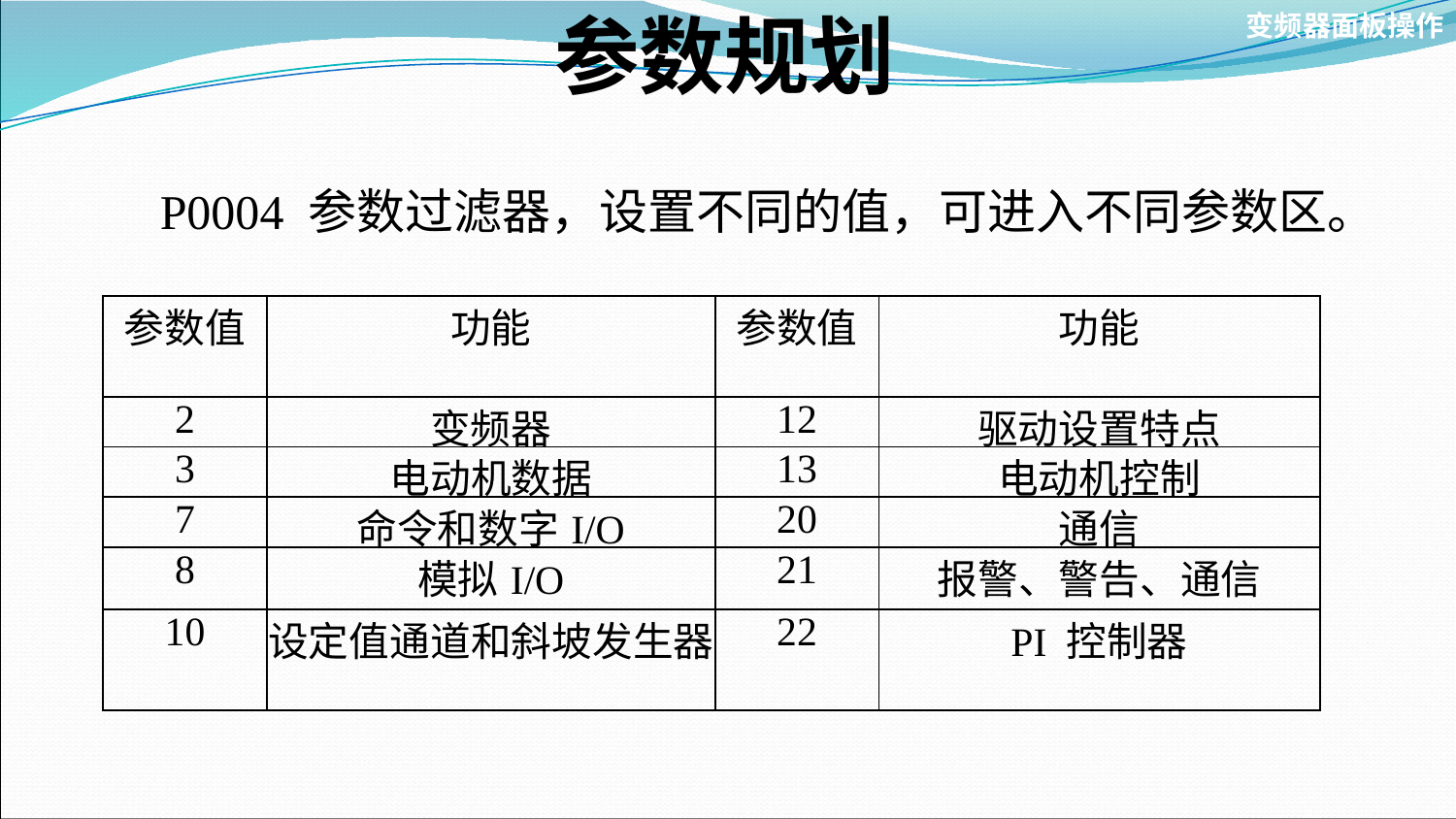

参数规划
变频器面板操作
P0004 参数过滤器，设置不同的值，可进入不同参数区。
| 参数值 | 功能 | 参数值 | 功能 |
| --- | --- | --- | --- |
| 2 | 变频器 | 12 | 驱动设置特点 |
| 3 | 电动机数据 | 13 | 电动机控制 |
| 7 | 命令和数字I/O | 20 | 通信 |
| 8 | 模拟I/O | 21 | 报警、警告、通信 |
| 10 | 设定值通道和斜坡发生器 | 22 | PI 控制器 |
17